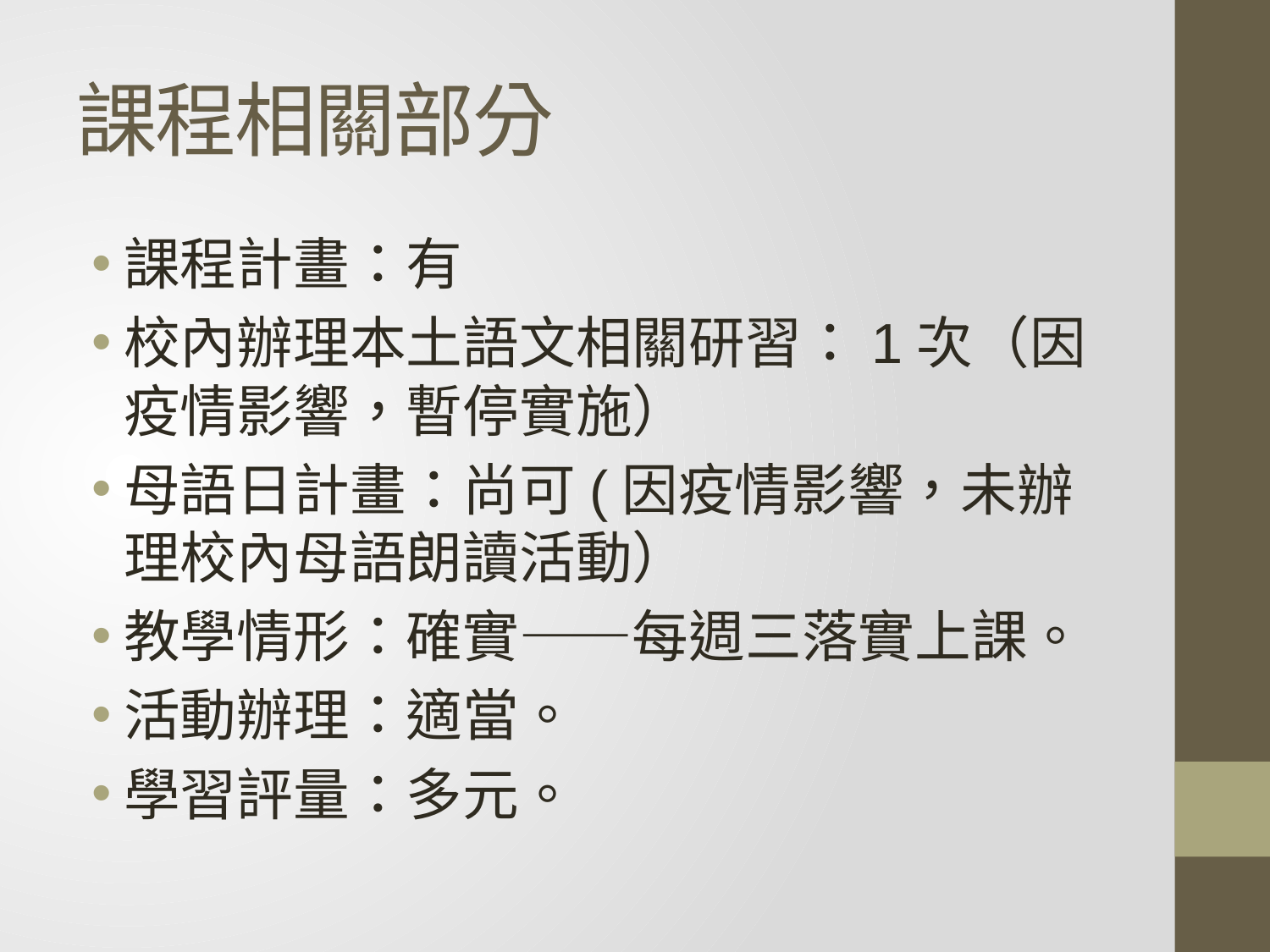

# 課程相關部分
課程計畫：有
校內辦理本土語文相關研習：1次（因疫情影響，暫停實施）
母語日計畫：尚可(因疫情影響，未辦理校內母語朗讀活動）
教學情形：確實——每週三落實上課。
活動辦理：適當。
學習評量：多元。